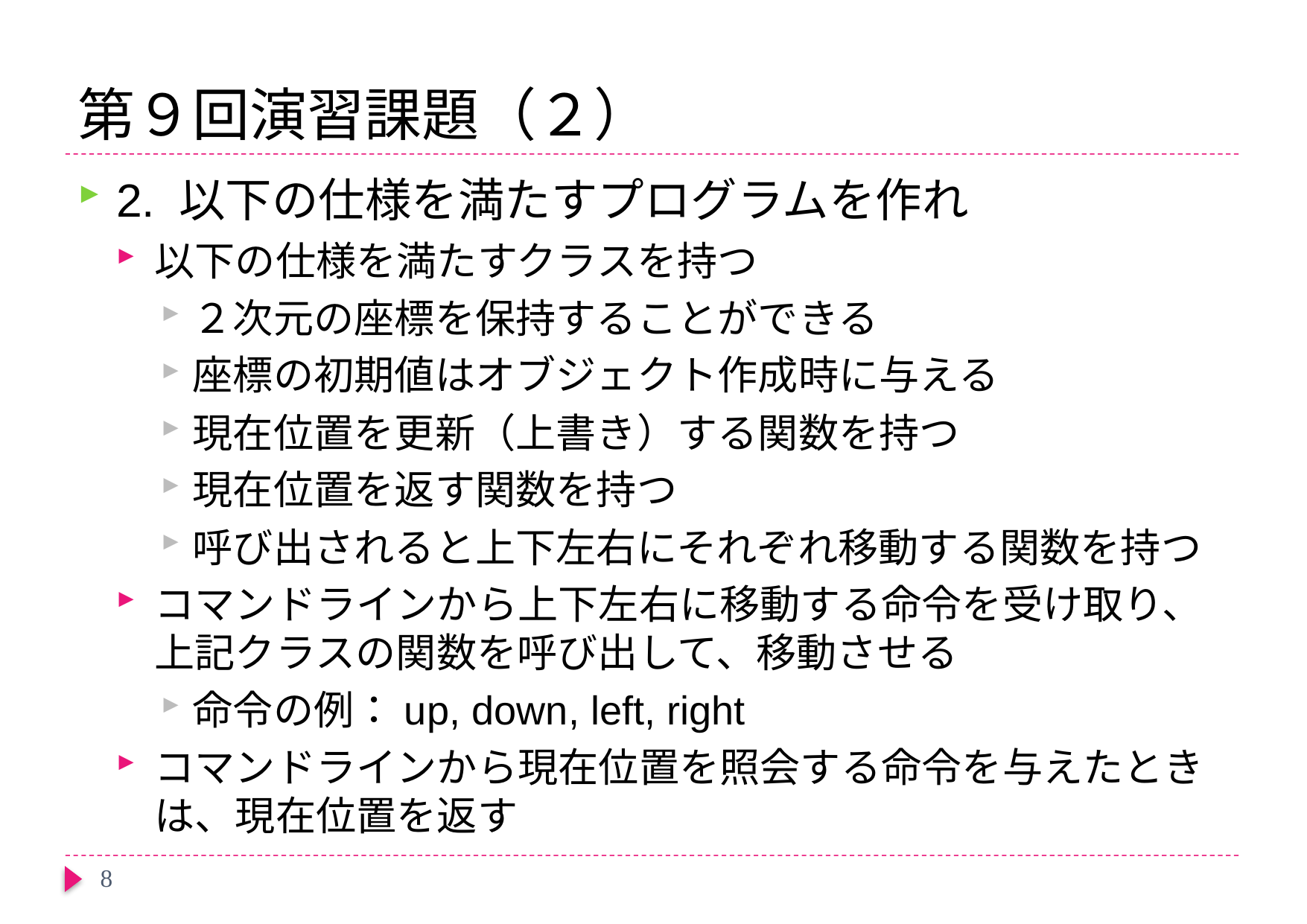

# 第９回演習課題（２）
2. 以下の仕様を満たすプログラムを作れ
以下の仕様を満たすクラスを持つ
２次元の座標を保持することができる
座標の初期値はオブジェクト作成時に与える
現在位置を更新（上書き）する関数を持つ
現在位置を返す関数を持つ
呼び出されると上下左右にそれぞれ移動する関数を持つ
コマンドラインから上下左右に移動する命令を受け取り、上記クラスの関数を呼び出して、移動させる
命令の例：up, down, left, right
コマンドラインから現在位置を照会する命令を与えたときは、現在位置を返す
8